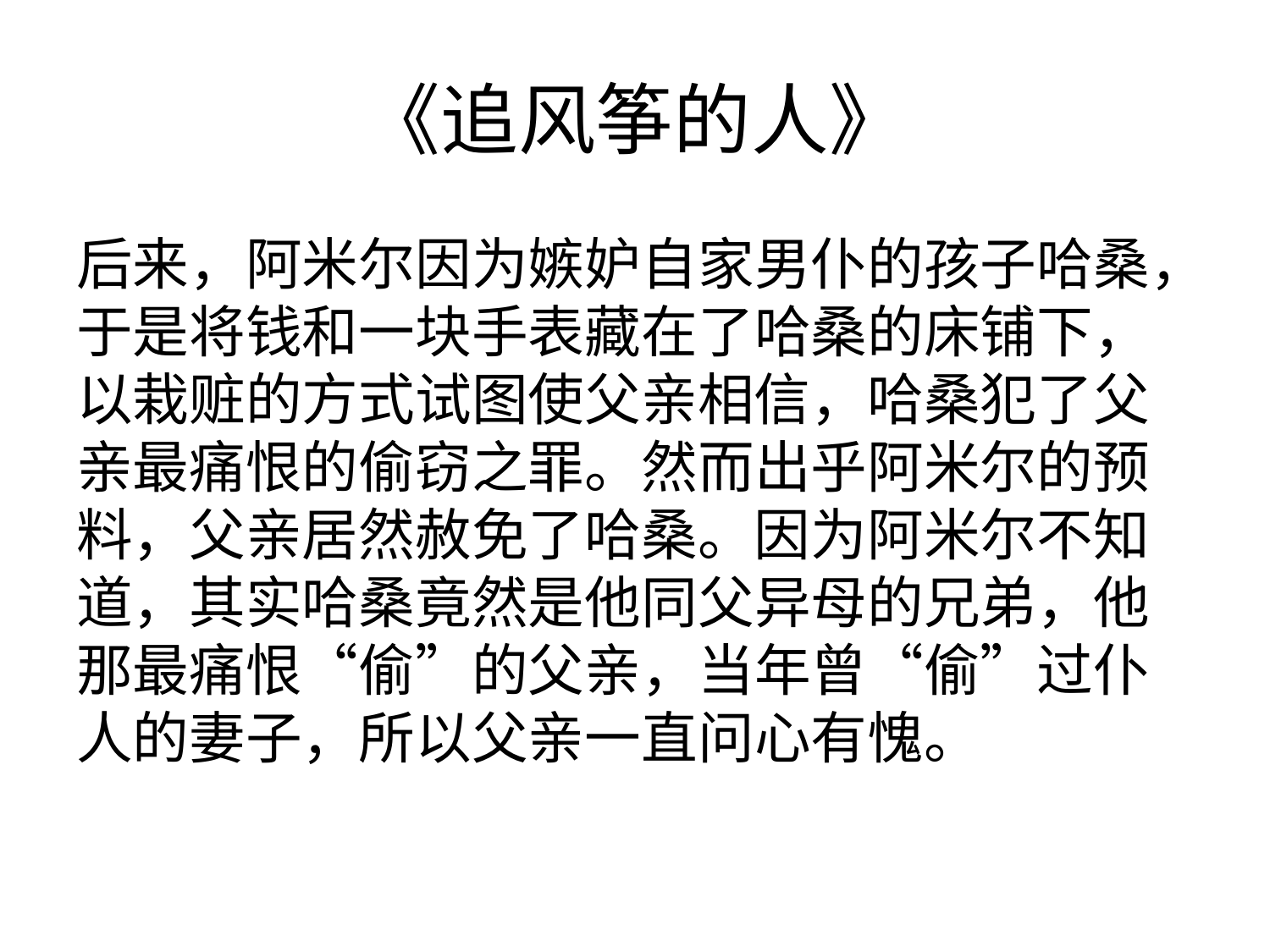

# 《追风筝的人》
后来，阿米尔因为嫉妒自家男仆的孩子哈桑，于是将钱和一块手表藏在了哈桑的床铺下，以栽赃的方式试图使父亲相信，哈桑犯了父亲最痛恨的偷窃之罪。然而出乎阿米尔的预料，父亲居然赦免了哈桑。因为阿米尔不知道，其实哈桑竟然是他同父异母的兄弟，他那最痛恨“偷”的父亲，当年曾“偷”过仆人的妻子，所以父亲一直问心有愧。